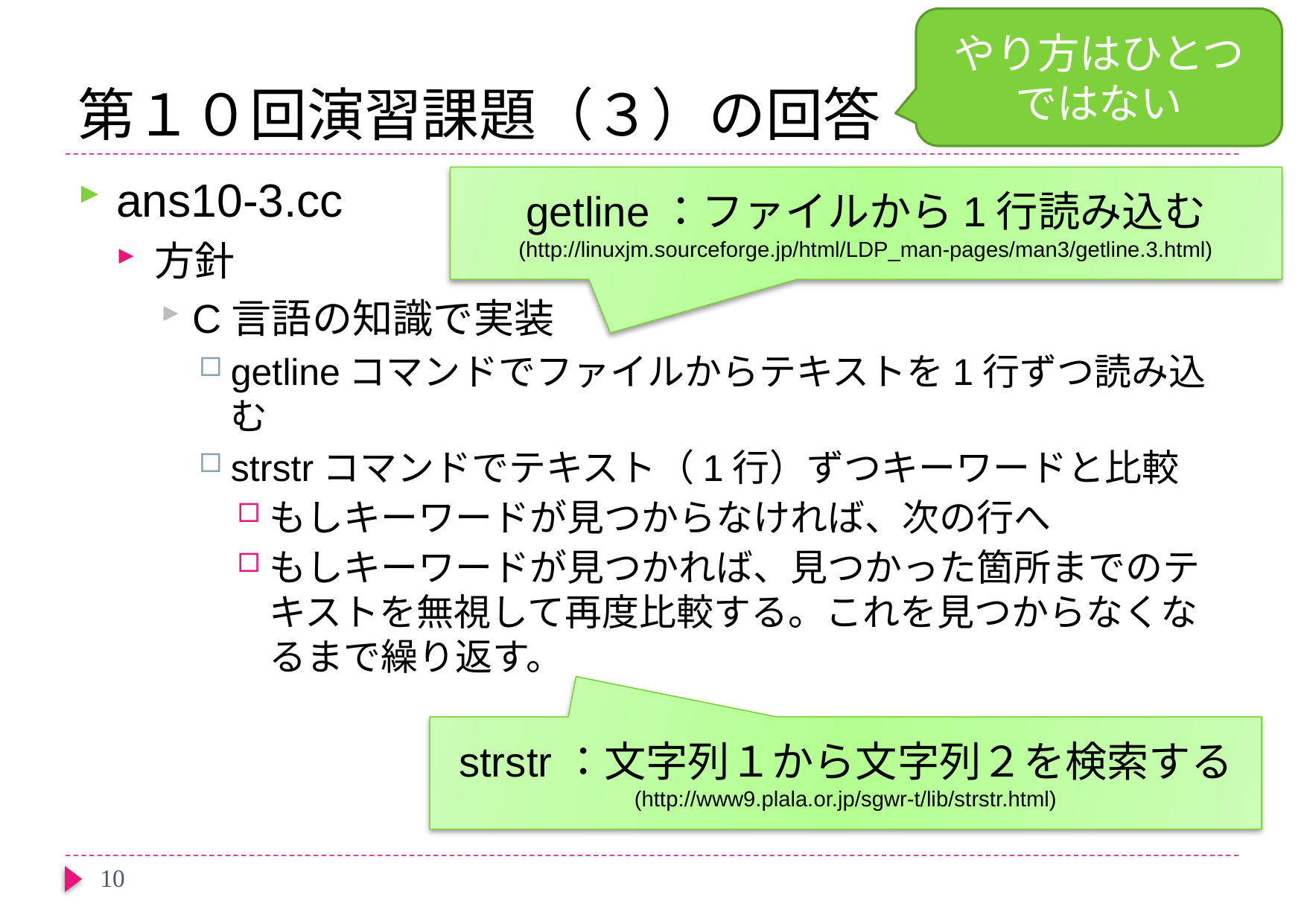

やり方はひとつではない
# 第１０回演習課題（３）の回答
ans10-3.cc
方針
C言語の知識で実装
getlineコマンドでファイルからテキストを1行ずつ読み込む
strstrコマンドでテキスト（1行）ずつキーワードと比較
もしキーワードが見つからなければ、次の行へ
もしキーワードが見つかれば、見つかった箇所までのテキストを無視して再度比較する。これを見つからなくなるまで繰り返す。
getline：ファイルから1行読み込む
(http://linuxjm.sourceforge.jp/html/LDP_man-pages/man3/getline.3.html)
strstr：文字列１から文字列２を検索する
(http://www9.plala.or.jp/sgwr-t/lib/strstr.html)
10